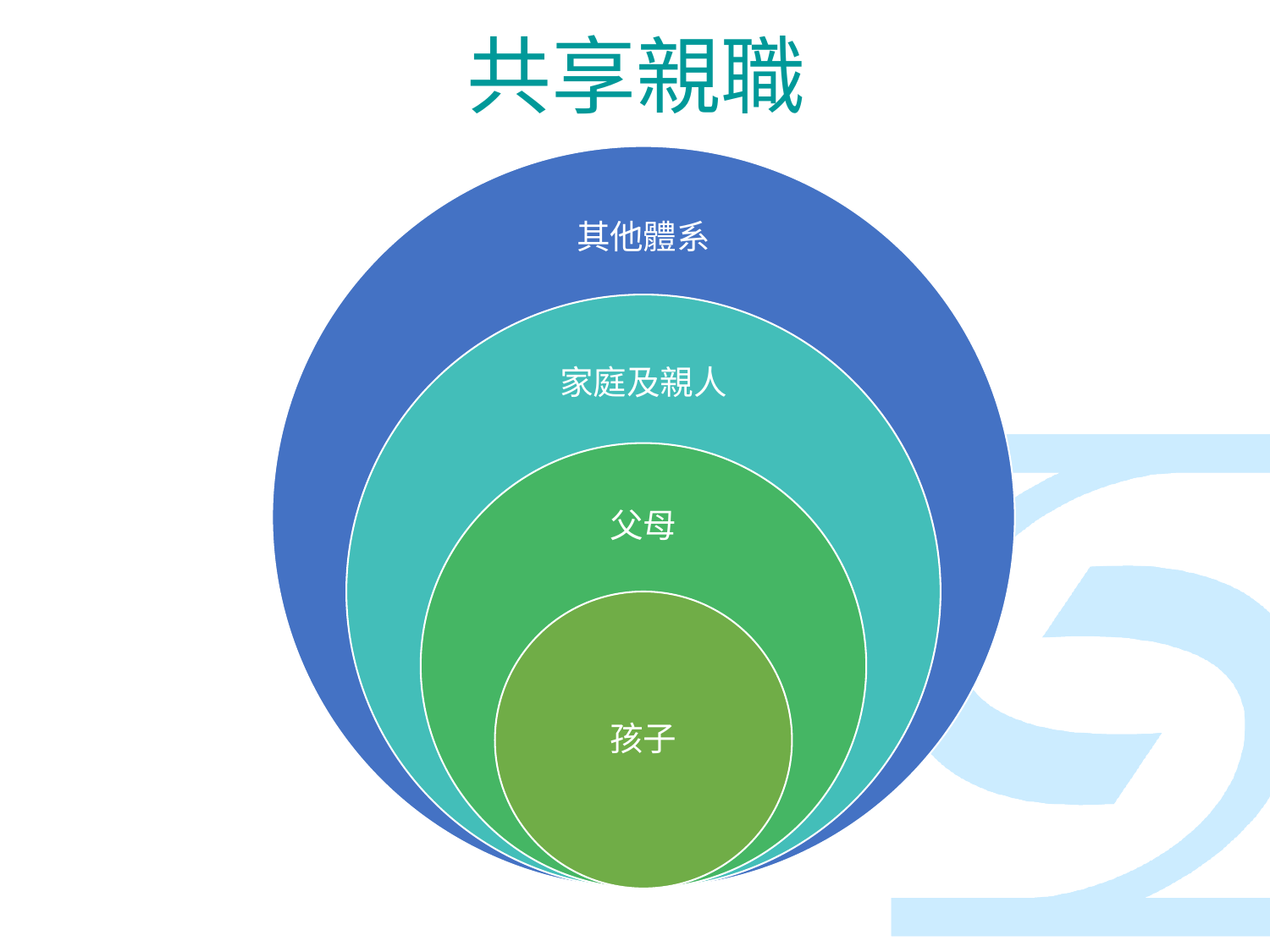

# 共享親職
其他體系
家庭及親人
父母
孩子
37